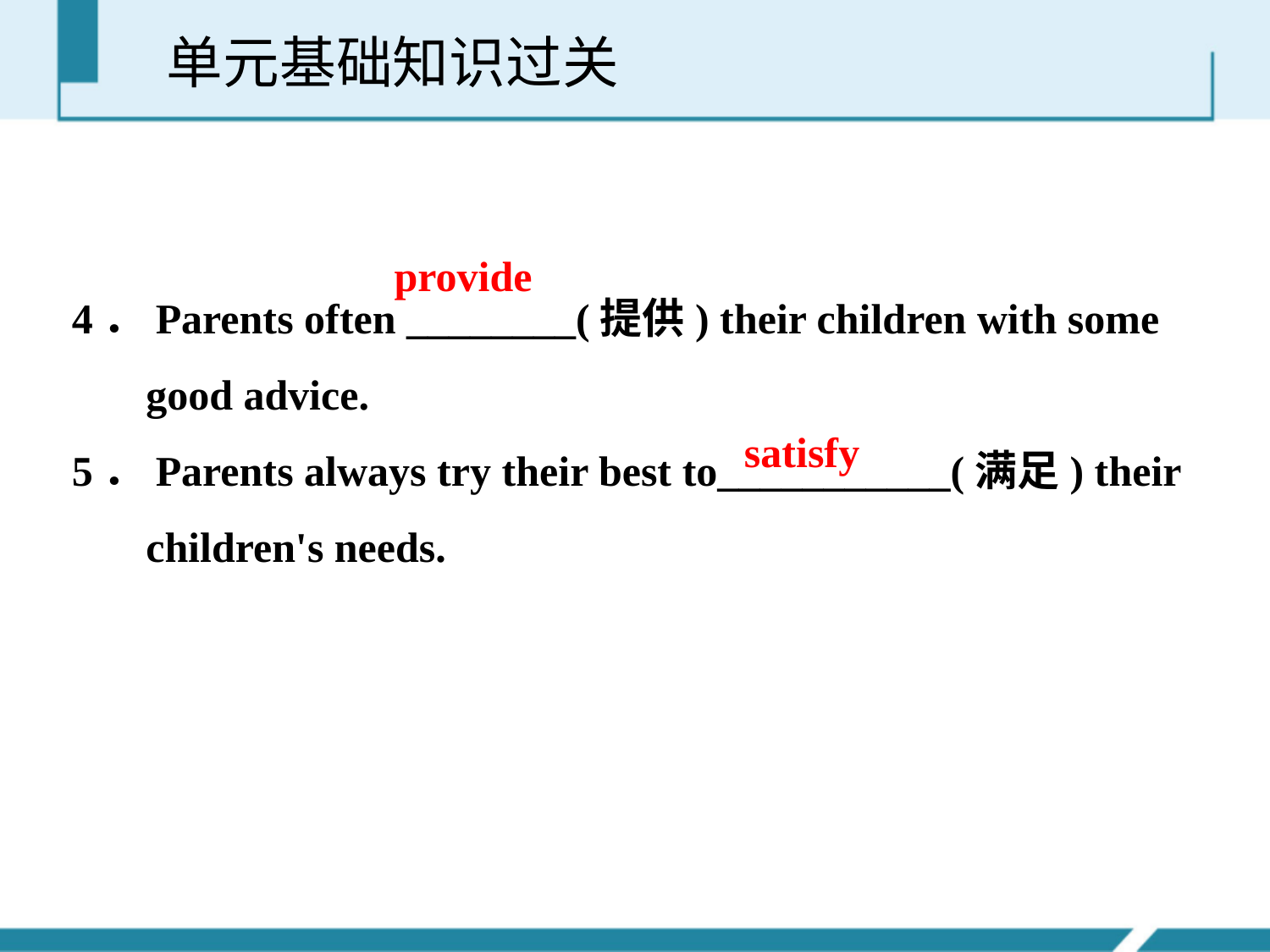

单元基础知识过关
provide
4．Parents often ________(提供) their children with some
       good advice.
5．Parents always try their best to___________(满足) their
       children's needs.
satisfy